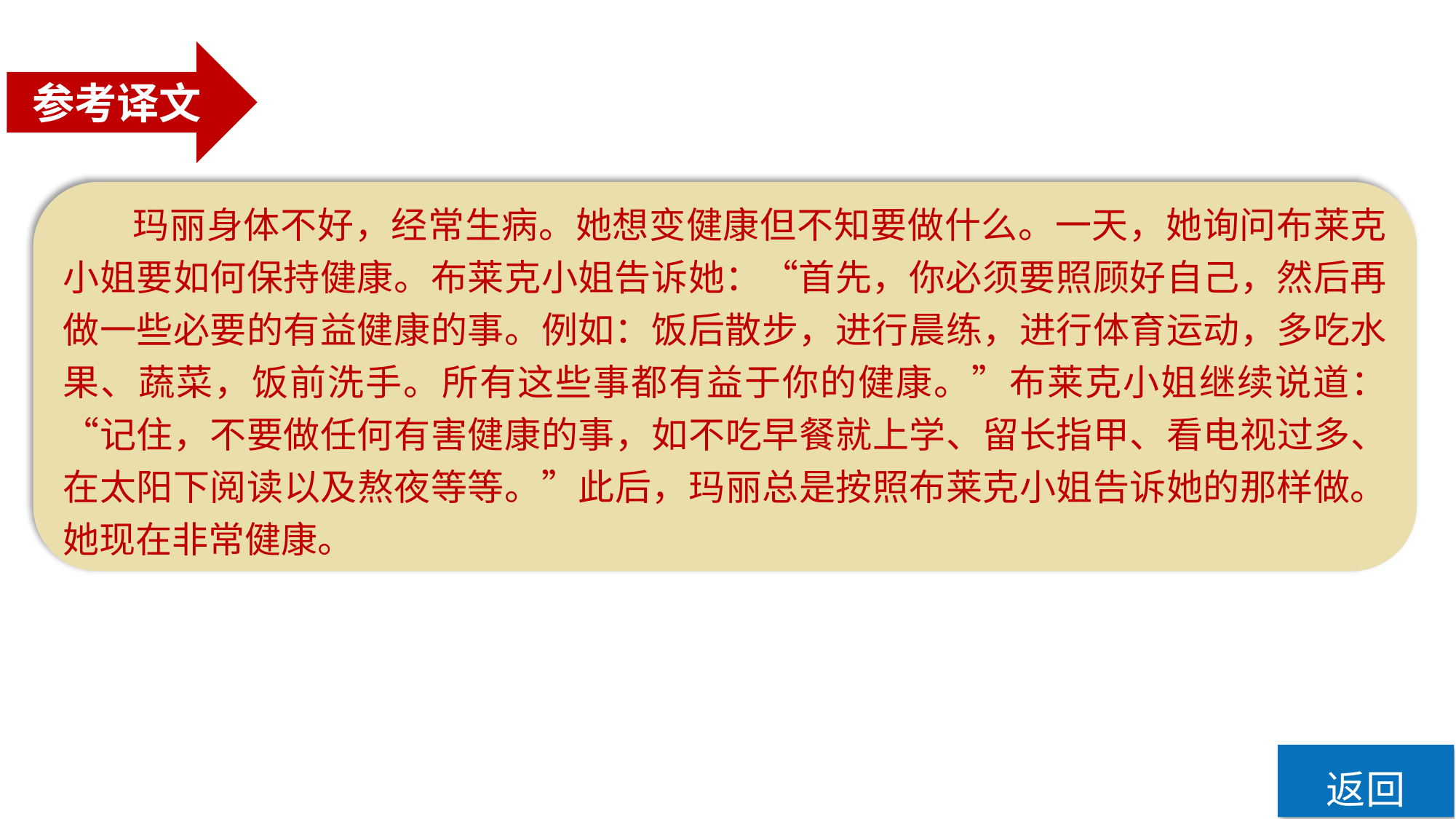

参考译文
       玛丽身体不好，经常生病。她想变健康但不知要做什么。一天，她询问布莱克小姐要如何保持健康。布莱克小姐告诉她：“首先，你必须要照顾好自己，然后再做一些必要的有益健康的事。例如：饭后散步，进行晨练，进行体育运动，多吃水果、蔬菜，饭前洗手。所有这些事都有益于你的健康。”布莱克小姐继续说道：“记住，不要做任何有害健康的事，如不吃早餐就上学、留长指甲、看电视过多、在太阳下阅读以及熬夜等等。”此后，玛丽总是按照布莱克小姐告诉她的那样做。她现在非常健康。
返回